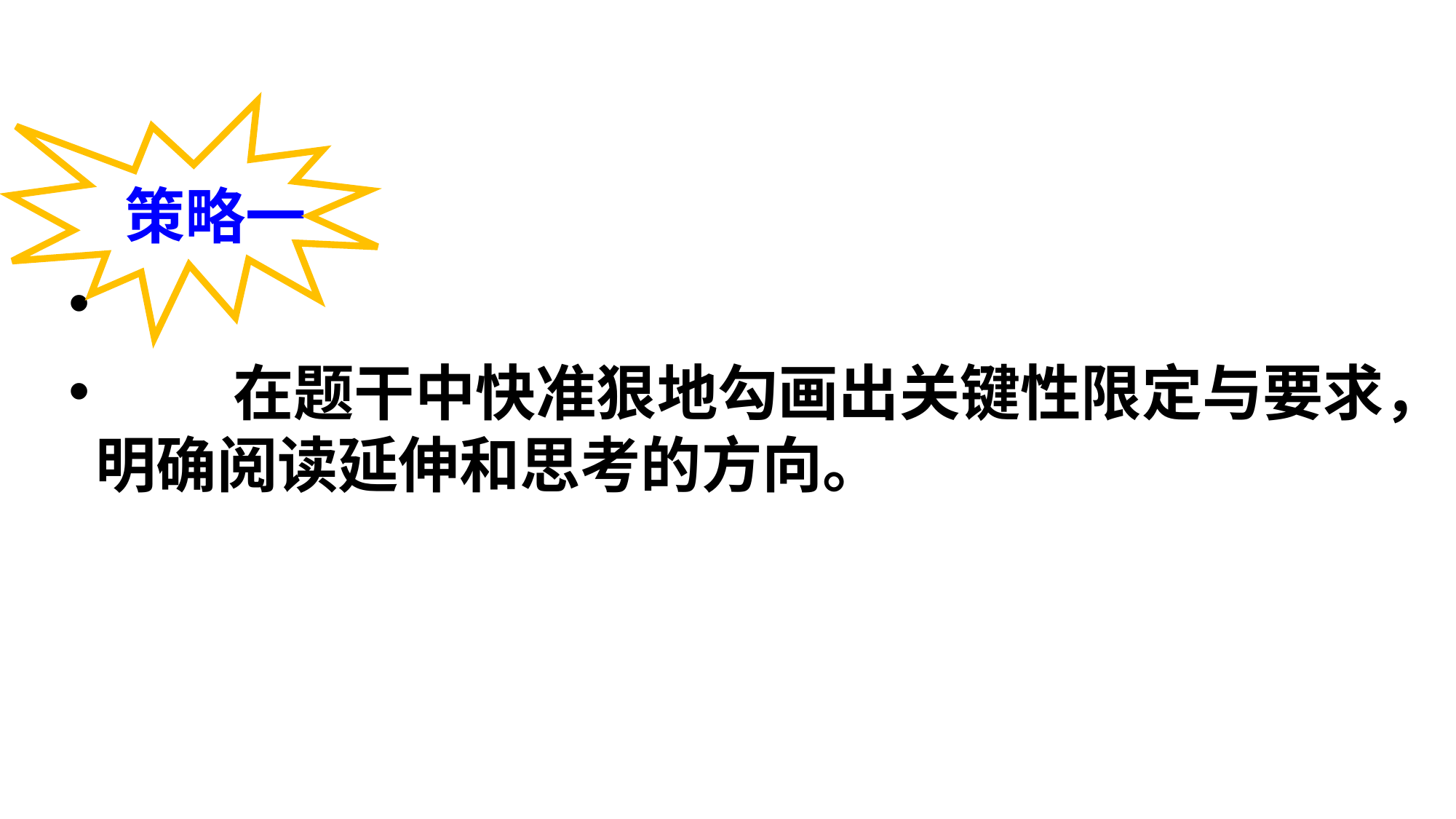

策略一

         在题干中快准狠地勾画出关键性限定与要求，明确阅读延伸和思考的方向。